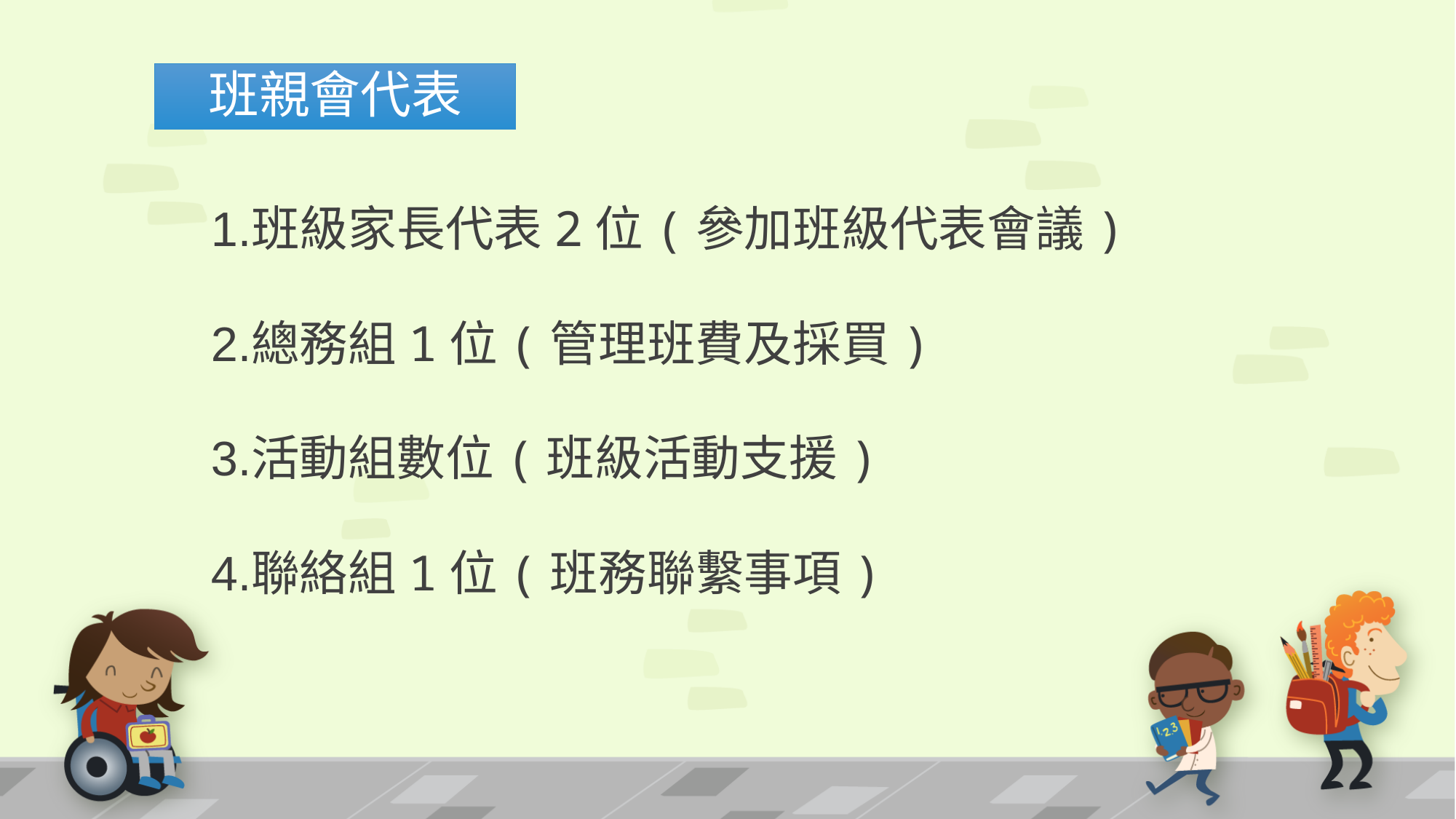

班親會代表
班級家長代表2位(參加班級代表會議)
總務組1位(管理班費及採買)
活動組數位(班級活動支援)
聯絡組1位(班務聯繫事項)